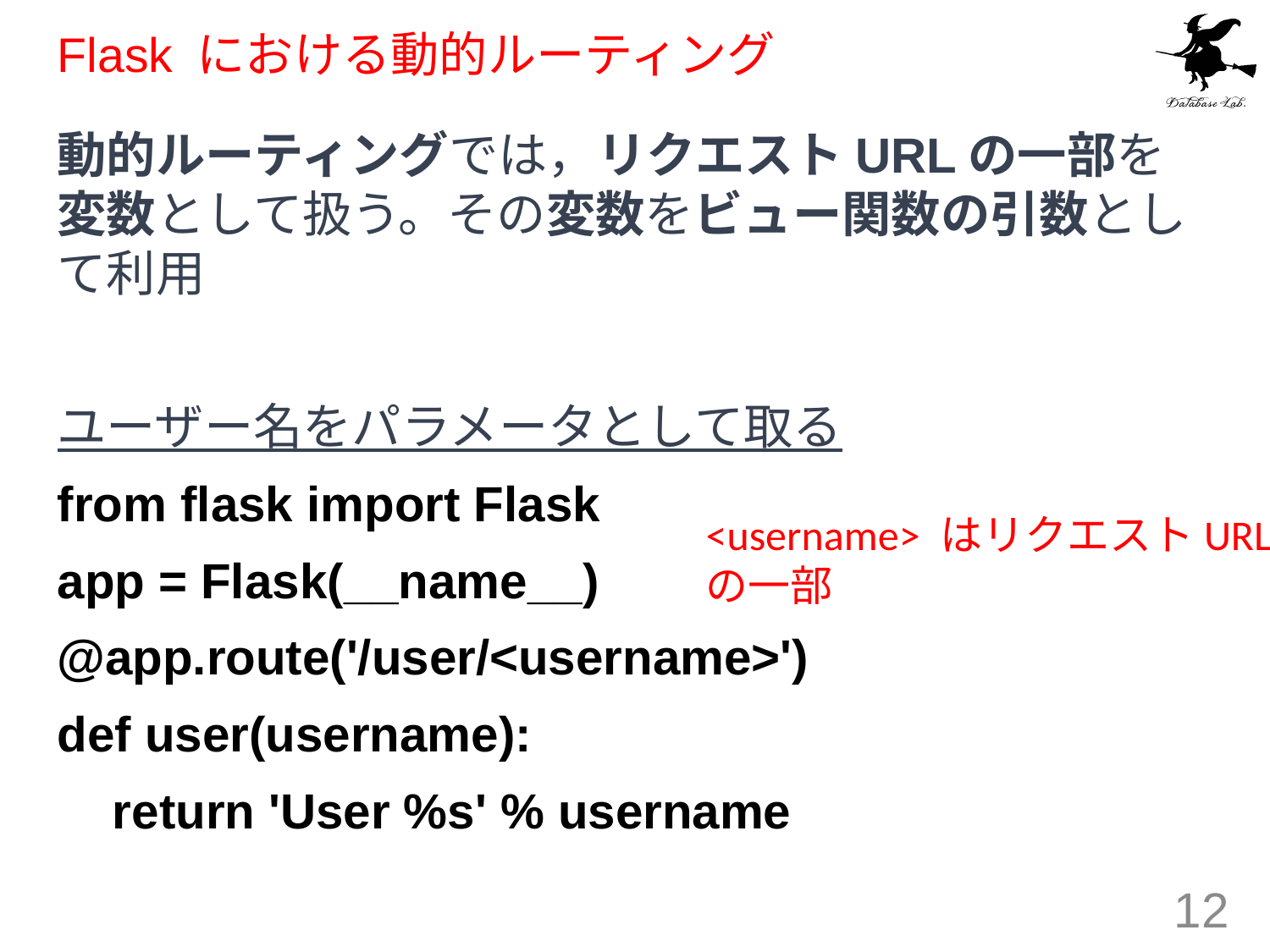

# Flask における動的ルーティング
動的ルーティングでは，リクエストURLの一部を変数として扱う。その変数をビュー関数の引数として利用

ユーザー名をパラメータとして取る
from flask import Flask
app = Flask(__name__)
@app.route('/user/<username>')
def user(username):
    return 'User %s' % username

<username> はリクエストURL
の一部
12